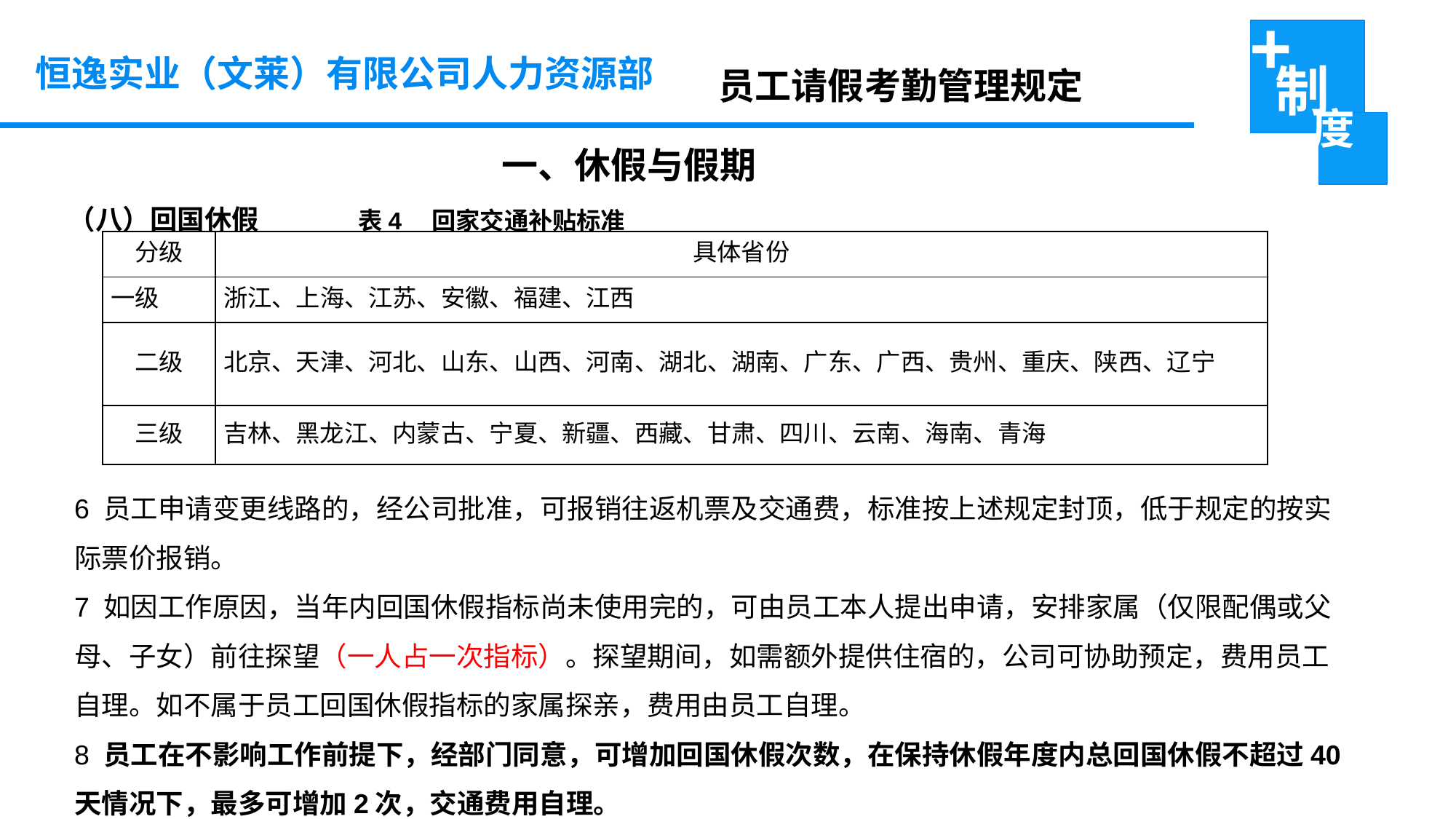

恒逸实业（文莱）有限公司人力资源部
员工请假考勤管理规定
 一、休假与假期
（八）回国休假                表4　回家交通补贴标准
| 分级 | 具体省份 |
| --- | --- |
| 一级 | 浙江、上海、江苏、安徽、福建、江西 |
| 二级 | 北京、天津、河北、山东、山西、河南、湖北、湖南、广东、广西、贵州、重庆、陕西、辽宁 |
| 三级 | 吉林、黑龙江、内蒙古、宁夏、新疆、西藏、甘肃、四川、云南、海南、青海 |

6 员工申请变更线路的，经公司批准，可报销往返机票及交通费，标准按上述规定封顶，低于规定的按实际票价报销。
7 如因工作原因，当年内回国休假指标尚未使用完的，可由员工本人提出申请，安排家属（仅限配偶或父母、子女）前往探望（一人占一次指标）。探望期间，如需额外提供住宿的，公司可协助预定，费用员工自理。如不属于员工回国休假指标的家属探亲，费用由员工自理。
8 员工在不影响工作前提下，经部门同意，可增加回国休假次数，在保持休假年度内总回国休假不超过40天情况下，最多可增加2次，交通费用自理。